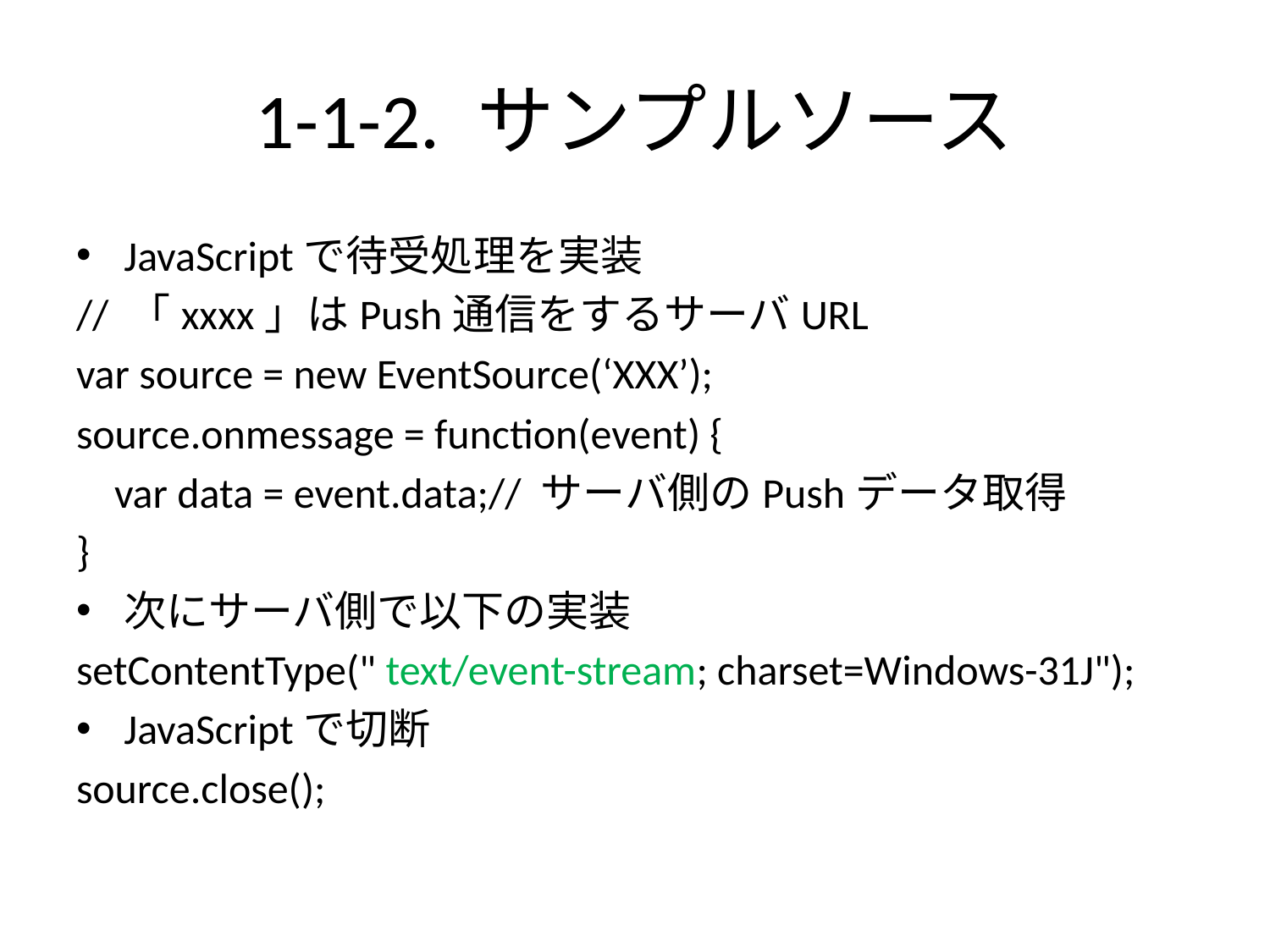

# 1-1-2. サンプルソース
JavaScriptで待受処理を実装
// 「xxxx」はPush通信をするサーバURL
var source = new EventSource(‘XXX’);
source.onmessage = function(event) {
    var data = event.data;// サーバ側のPushデータ取得
}
次にサーバ側で以下の実装
setContentType(" text/event-stream; charset=Windows-31J");
JavaScriptで切断
source.close();